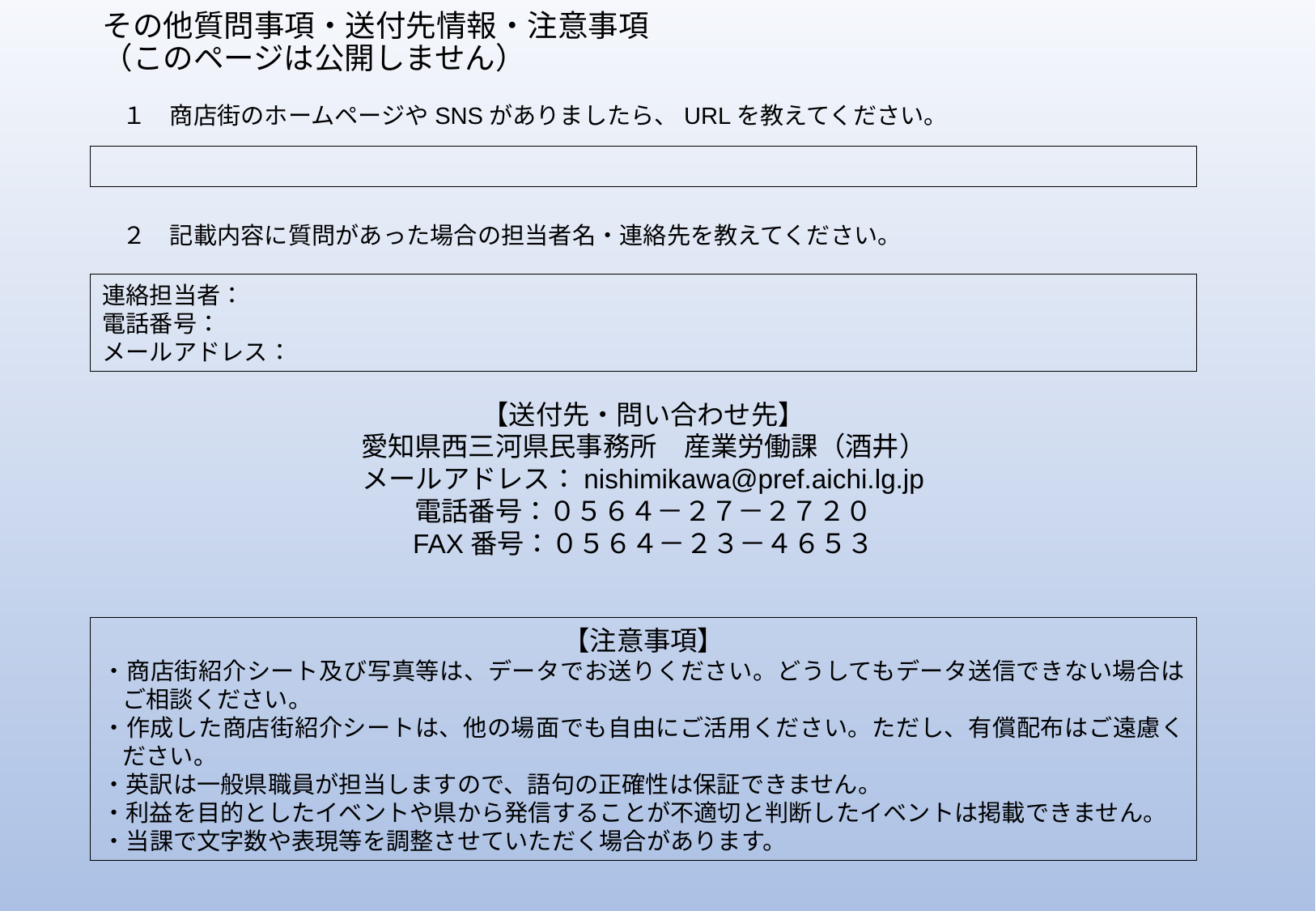

# その他質問事項・送付先情報・注意事項 （このページは公開しません）
１　商店街のホームページやSNSがありましたら、URLを教えてください。

２　記載内容に質問があった場合の担当者名・連絡先を教えてください。
連絡担当者：
電話番号：
メールアドレス：
【送付先・問い合わせ先】
愛知県西三河県民事務所　産業労働課（酒井）
メールアドレス：nishimikawa@pref.aichi.lg.jp
電話番号：０５６４－２７－２７２０
FAX番号：０５６４－２３－４６５３
【注意事項】
・商店街紹介シート及び写真等は、データでお送りください。どうしてもデータ送信できない場合はご相談ください。
・作成した商店街紹介シートは、他の場面でも自由にご活用ください。ただし、有償配布はご遠慮ください。
・英訳は一般県職員が担当しますので、語句の正確性は保証できません。
・利益を目的としたイベントや県から発信することが不適切と判断したイベントは掲載できません。
・当課で文字数や表現等を調整させていただく場合があります。